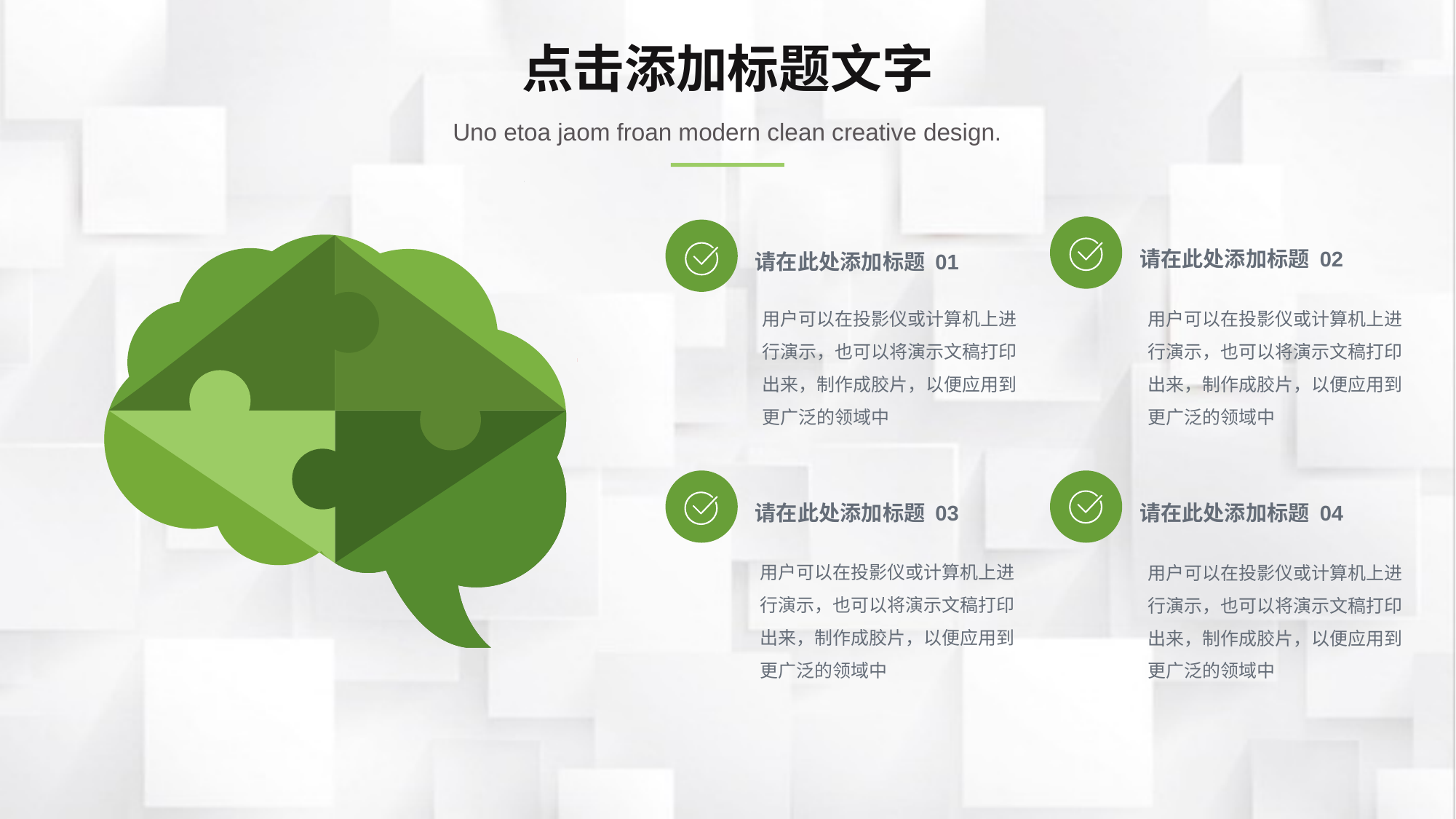

点击添加标题文字
Uno etoa jaom froan modern clean creative design.

请在此处添加标题 02

请在此处添加标题 01

用户可以在投影仪或计算机上进行演示，也可以将演示文稿打印出来，制作成胶片，以便应用到更广泛的领域中
用户可以在投影仪或计算机上进行演示，也可以将演示文稿打印出来，制作成胶片，以便应用到更广泛的领域中

请在此处添加标题 04

请在此处添加标题 03

用户可以在投影仪或计算机上进行演示，也可以将演示文稿打印出来，制作成胶片，以便应用到更广泛的领域中
用户可以在投影仪或计算机上进行演示，也可以将演示文稿打印出来，制作成胶片，以便应用到更广泛的领域中